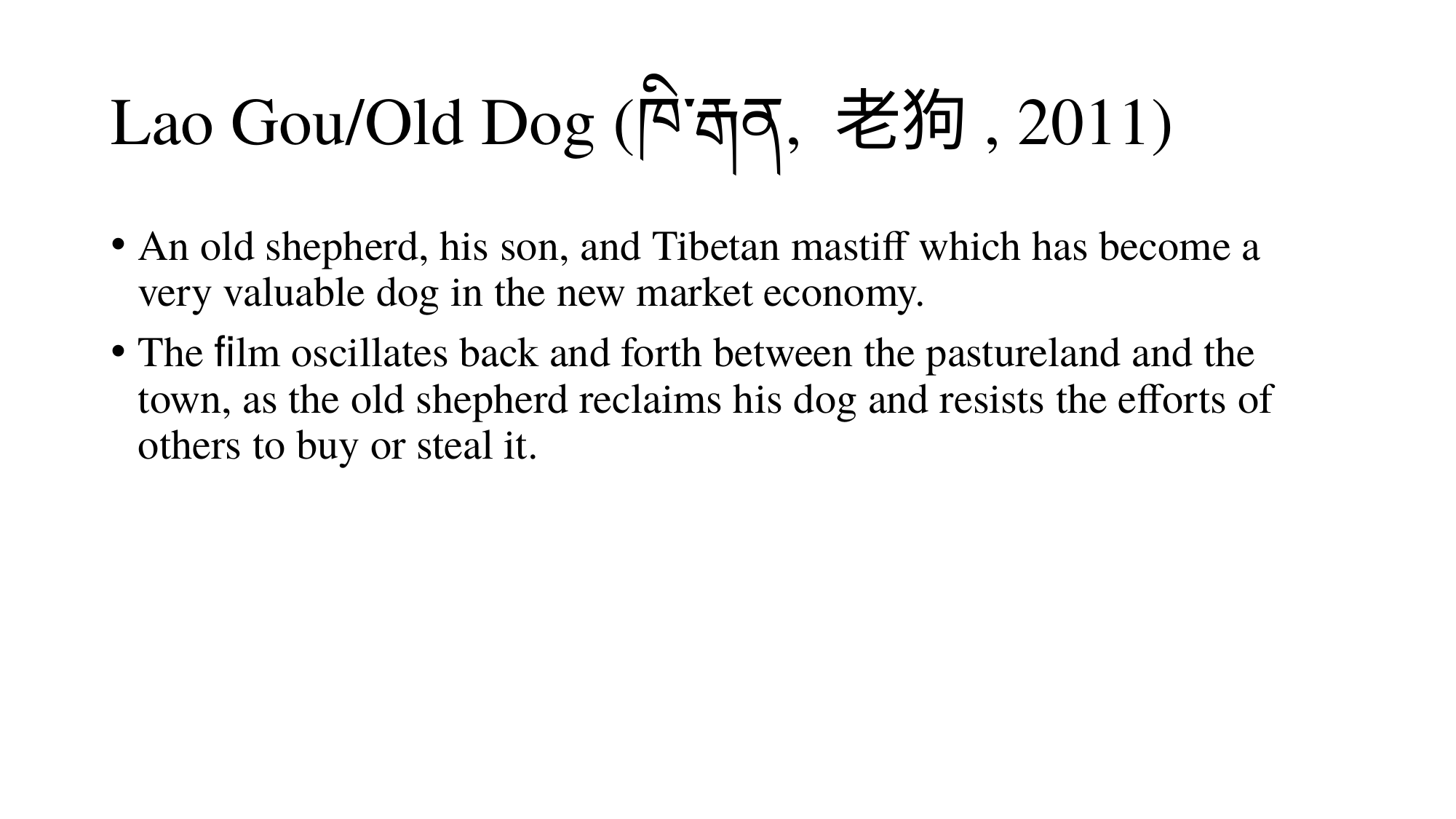

# Lao Gou/Old Dog (ཁི་རྒན, 老狗, 2011)
An old shepherd, his son, and Tibetan mastiff which has become a very valuable dog in the new market economy.
The film oscillates back and forth between the pastureland and the town, as the old shepherd reclaims his dog and resists the efforts of others to buy or steal it.